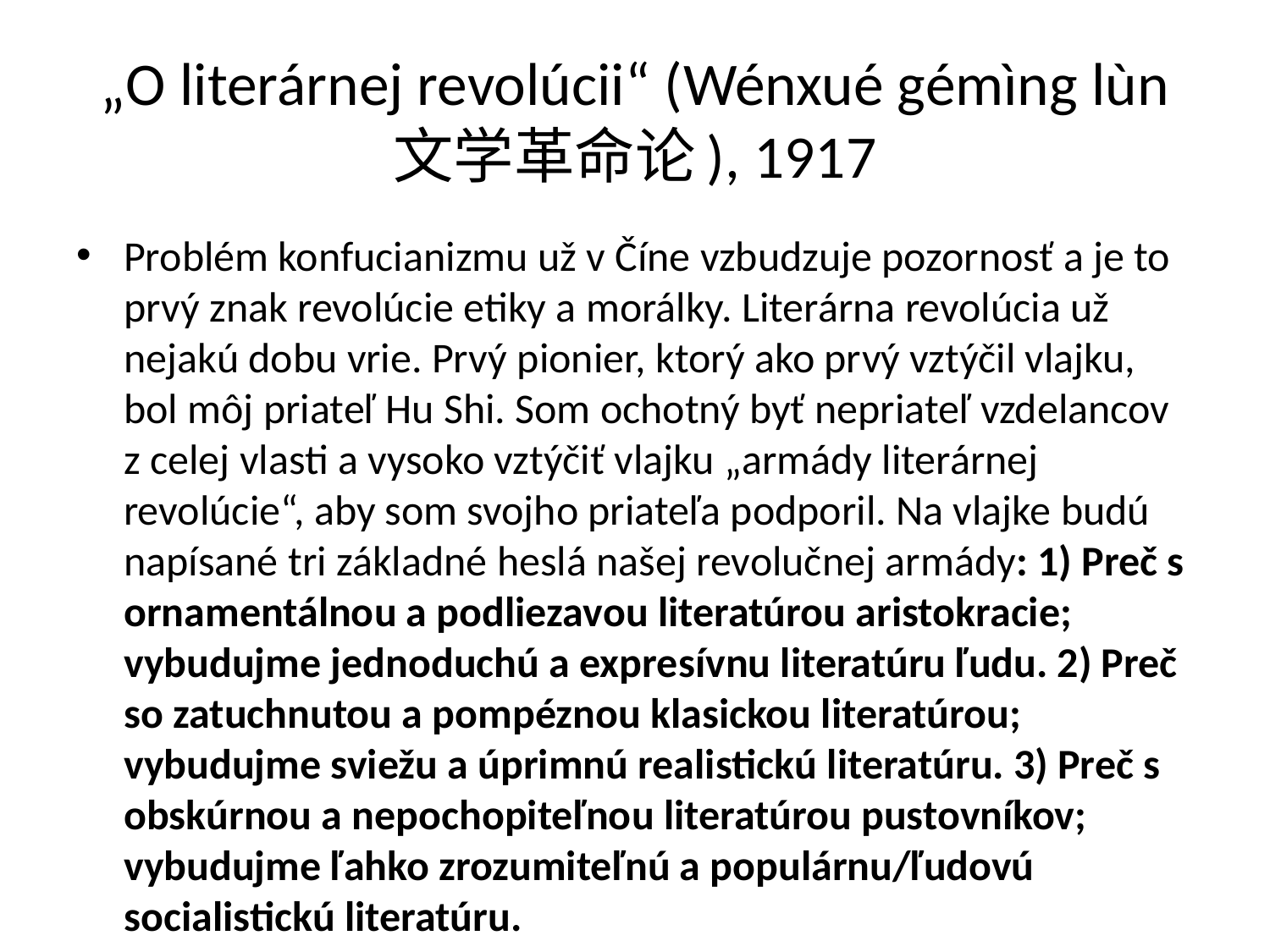

# „O literárnej revolúcii“ (Wénxué gémìng lùn 文学革命论), 1917
Problém konfucianizmu už v Číne vzbudzuje pozornosť a je to prvý znak revolúcie etiky a morálky. Literárna revolúcia už nejakú dobu vrie. Prvý pionier, ktorý ako prvý vztýčil vlajku, bol môj priateľ Hu Shi. Som ochotný byť nepriateľ vzdelancov z celej vlasti a vysoko vztýčiť vlajku „armády literárnej revolúcie“, aby som svojho priateľa podporil. Na vlajke budú napísané tri základné heslá našej revolučnej armády: 1) Preč s ornamentálnou a podliezavou literatúrou aristokracie; vybudujme jednoduchú a expresívnu literatúru ľudu. 2) Preč so zatuchnutou a pompéznou klasickou literatúrou; vybudujme sviežu a úprimnú realistickú literatúru. 3) Preč s obskúrnou a nepochopiteľnou literatúrou pustovníkov; vybudujme ľahko zrozumiteľnú a populárnu/ľudovú socialistickú literatúru.